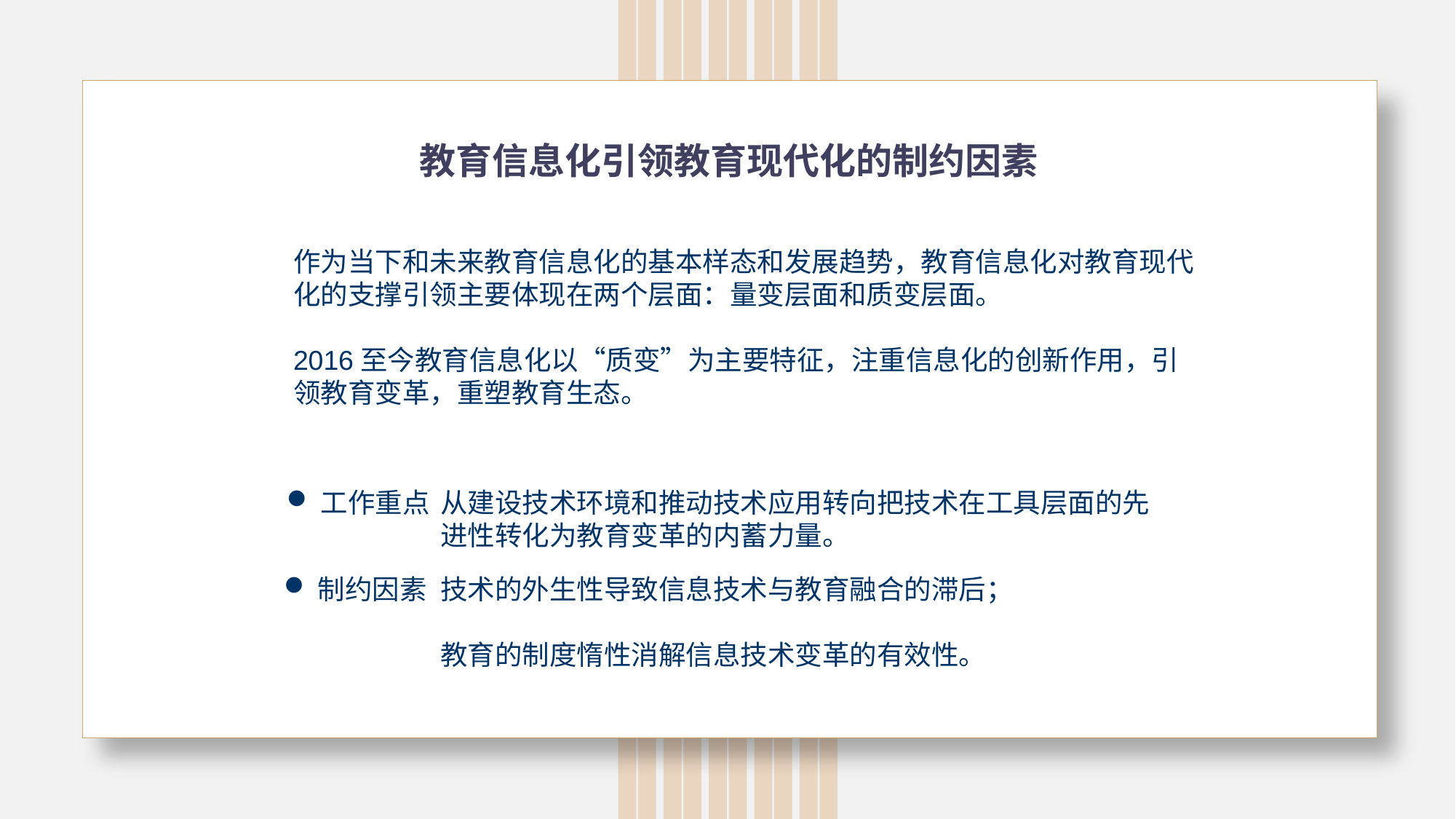

教育信息化引领教育现代化的制约因素
作为当下和未来教育信息化的基本样态和发展趋势，教育信息化对教育现代化的支撑引领主要体现在两个层面：量变层面和质变层面。

2016至今教育信息化以“质变”为主要特征，注重信息化的创新作用，引领教育变革，重塑教育生态。
工作重点
从建设技术环境和推动技术应用转向把技术在工具层面的先进性转化为教育变革的内蓄力量。
制约因素
技术的外生性导致信息技术与教育融合的滞后；

教育的制度惰性消解信息技术变革的有效性。
。